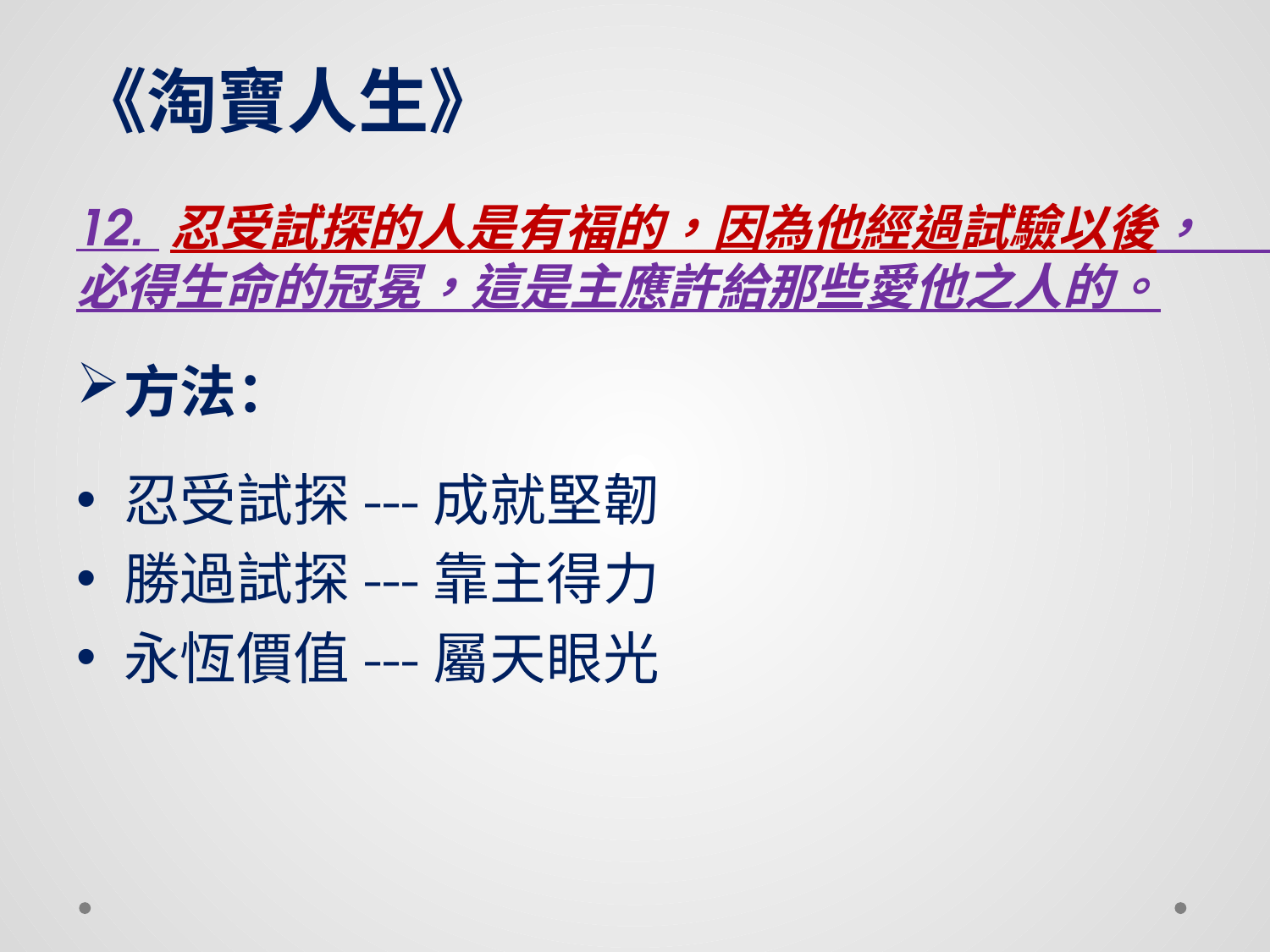

# 《淘寶人生》
12. 忍受試探的人是有福的，因為他經過試驗以後，必得生命的冠冕，這是主應許給那些愛他之人的。

方法：

忍受試探---成就堅韌
勝過試探---靠主得力
永恆價值---屬天眼光